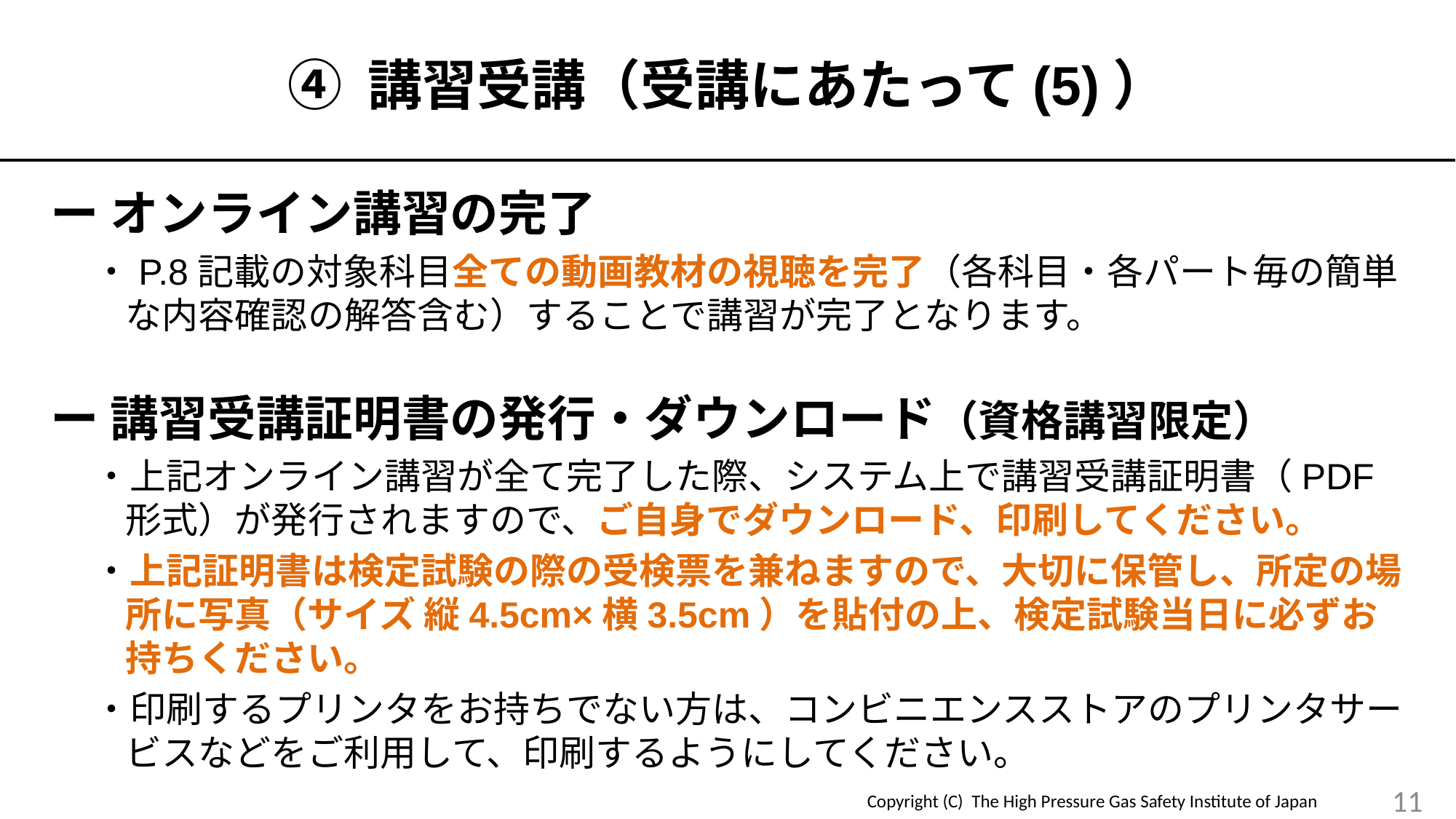

④ 講習受講（受講にあたって(5)）
ー オンライン講習の完了
・P.8記載の対象科目全ての動画教材の視聴を完了（各科目・各パート毎の簡単な内容確認の解答含む）することで講習が完了となります。

ー 講習受講証明書の発行・ダウンロード（資格講習限定）
・上記オンライン講習が全て完了した際、システム上で講習受講証明書（PDF形式）が発行されますので、ご自身でダウンロード、印刷してください。
・上記証明書は検定試験の際の受検票を兼ねますので、大切に保管し、所定の場所に写真（サイズ 縦4.5cm×横3.5cm）を貼付の上、検定試験当日に必ずお持ちください。
・印刷するプリンタをお持ちでない方は、コンビニエンスストアのプリンタサービスなどをご利用して、印刷するようにしてください。

11